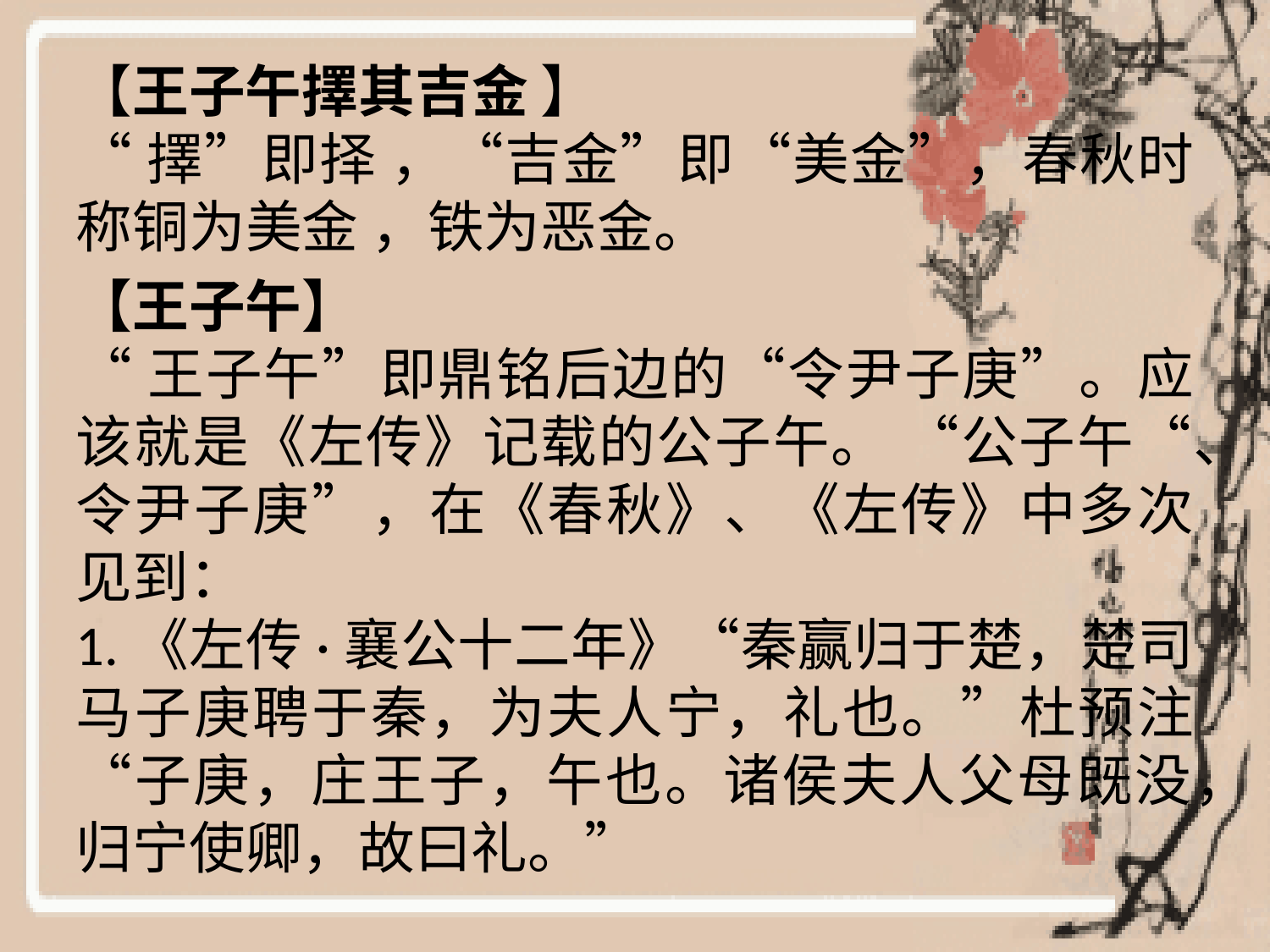

#
【王子午擇其吉金 】
“擇”即择 ，“吉金”即“美金”，春秋时称铜为美金 ，铁为恶金。
【王子午】
“王子午”即鼎铭后边的“令尹子庚”。应该就是《左传》记载的公子午。 “公子午“、令尹子庚”，在《春秋》、《左传》中多次见到：
1.《左传·襄公十二年》“秦赢归于楚，楚司马子庚聘于秦，为夫人宁，礼也。”杜预注“子庚，庄王子，午也。诸侯夫人父母既没，归宁使卿，故曰礼。”